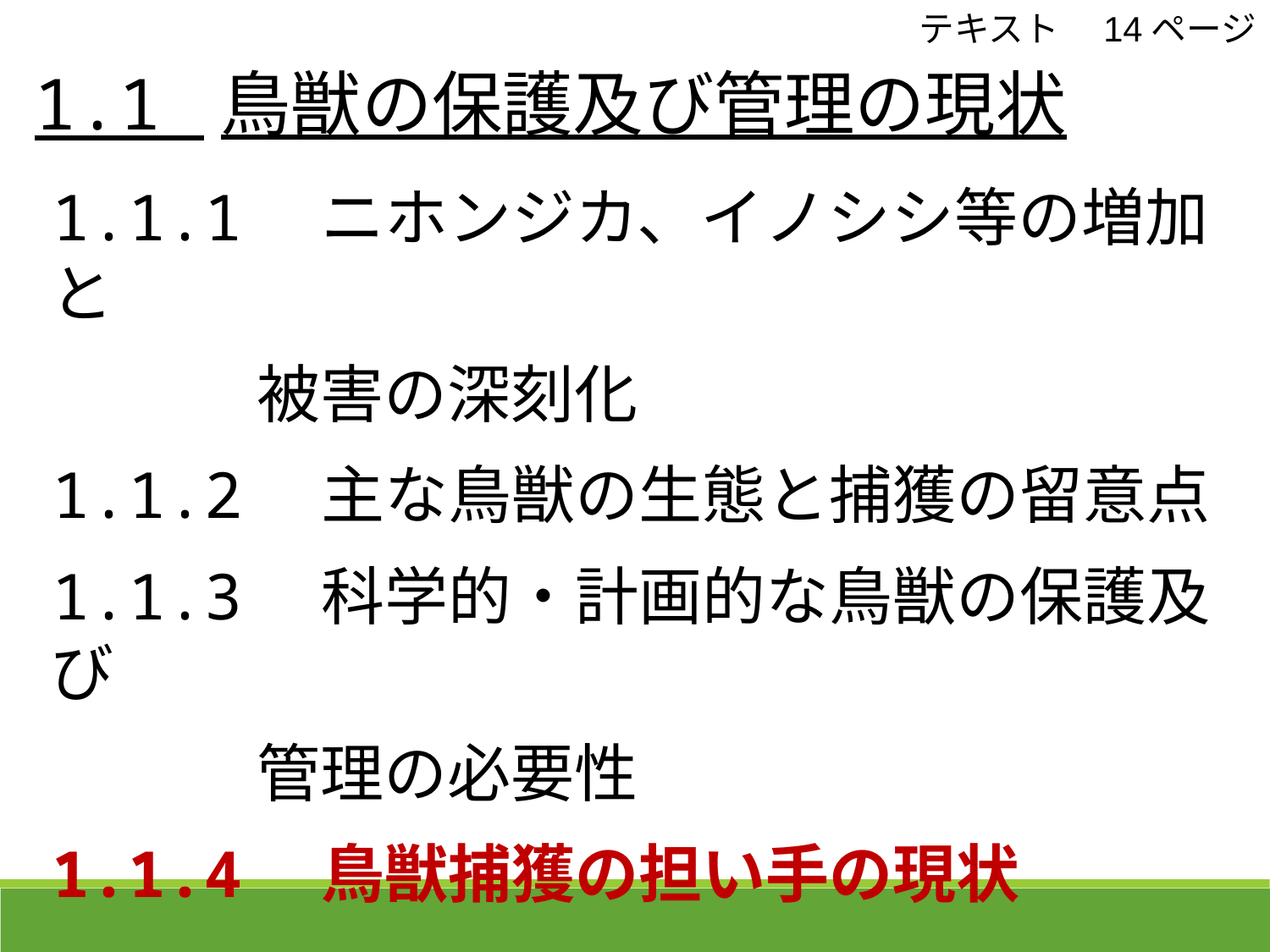

テキスト　14ページ
 1.1 鳥獣の保護及び管理の現状
1.1.1　ニホンジカ、イノシシ等の増加と
　　　 被害の深刻化
1.1.2　主な鳥獣の生態と捕獲の留意点
1.1.3　科学的・計画的な鳥獣の保護及び
　　　 管理の必要性
1.1.4　鳥獣捕獲の担い手の現状